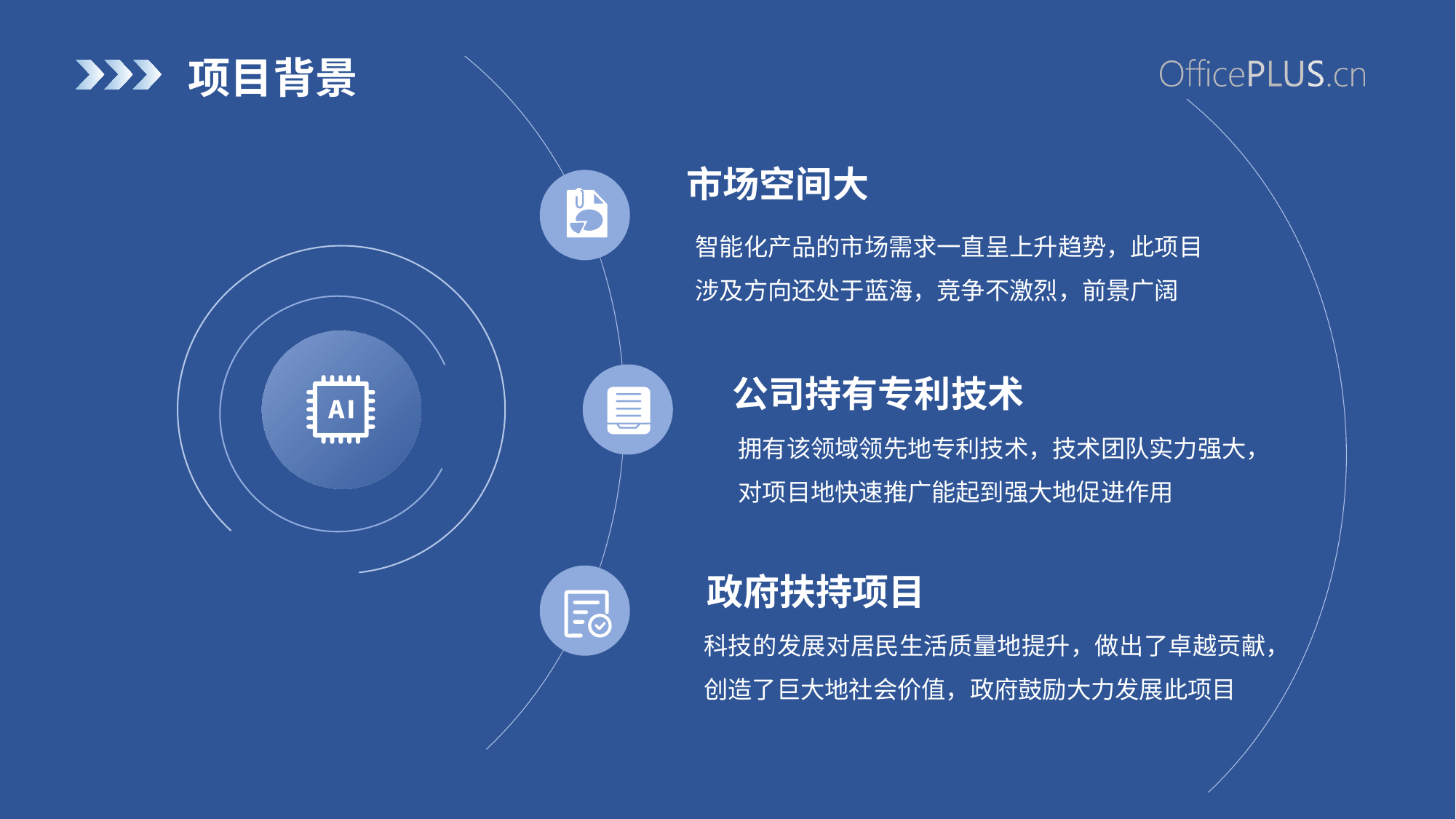

# 项目背景
市场空间大

智能化产品的市场需求一直呈上升趋势，此项目涉及方向还处于蓝海，竞争不激烈，前景广阔

公司持有专利技术

拥有该领域领先地专利技术，技术团队实力强大，对项目地快速推广能起到强大地促进作用
政府扶持项目

科技的发展对居民生活质量地提升，做出了卓越贡献，创造了巨大地社会价值，政府鼓励大力发展此项目